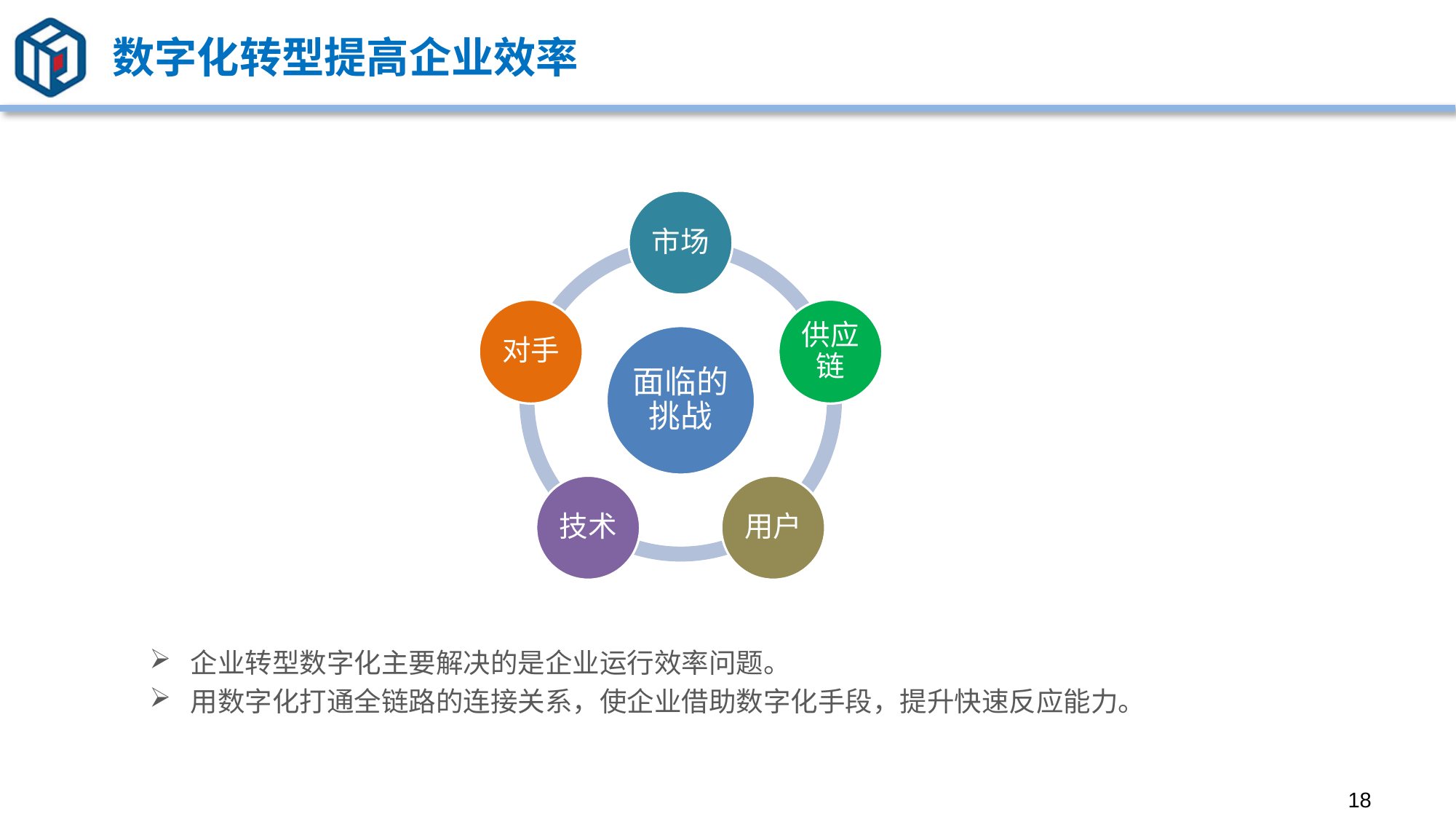

# 数字化转型提高企业效率
面临的挑战
市场
供应链
用户
技术
对手
企业转型数字化主要解决的是企业运行效率问题。
用数字化打通全链路的连接关系，使企业借助数字化手段，提升快速反应能力。
18